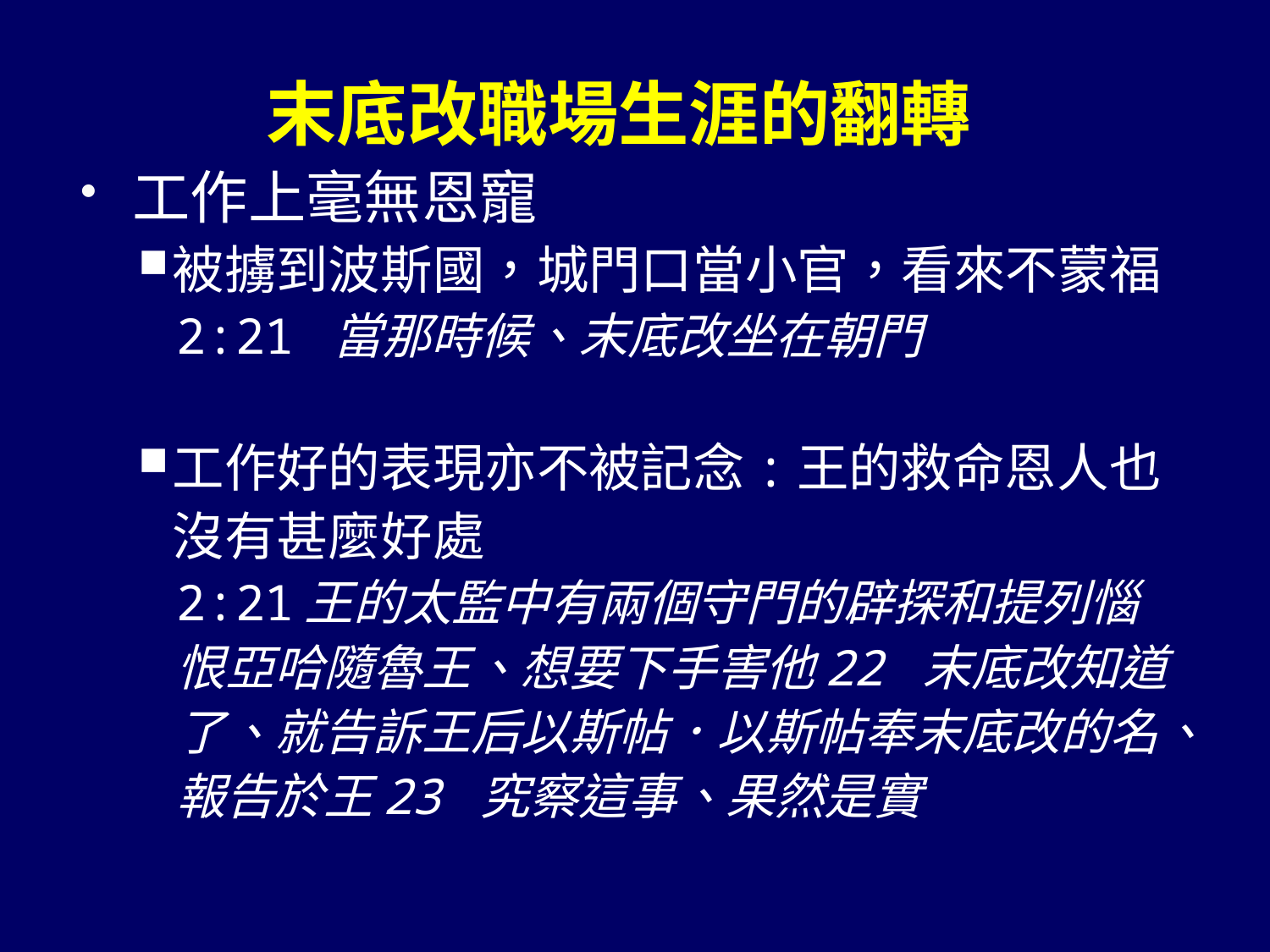

末底改職場生涯的翻轉
工作上毫無恩寵
被擄到波斯國，城門口當小官，看來不蒙福
2:21 當那時候、末底改坐在朝門

工作好的表現亦不被記念:王的救命恩人也沒有甚麼好處
2:21王的太監中有兩個守門的辟探和提列惱恨亞哈隨魯王、想要下手害他22 末底改知道了、就告訴王后以斯帖．以斯帖奉末底改的名、報告於王23 究察這事、果然是實